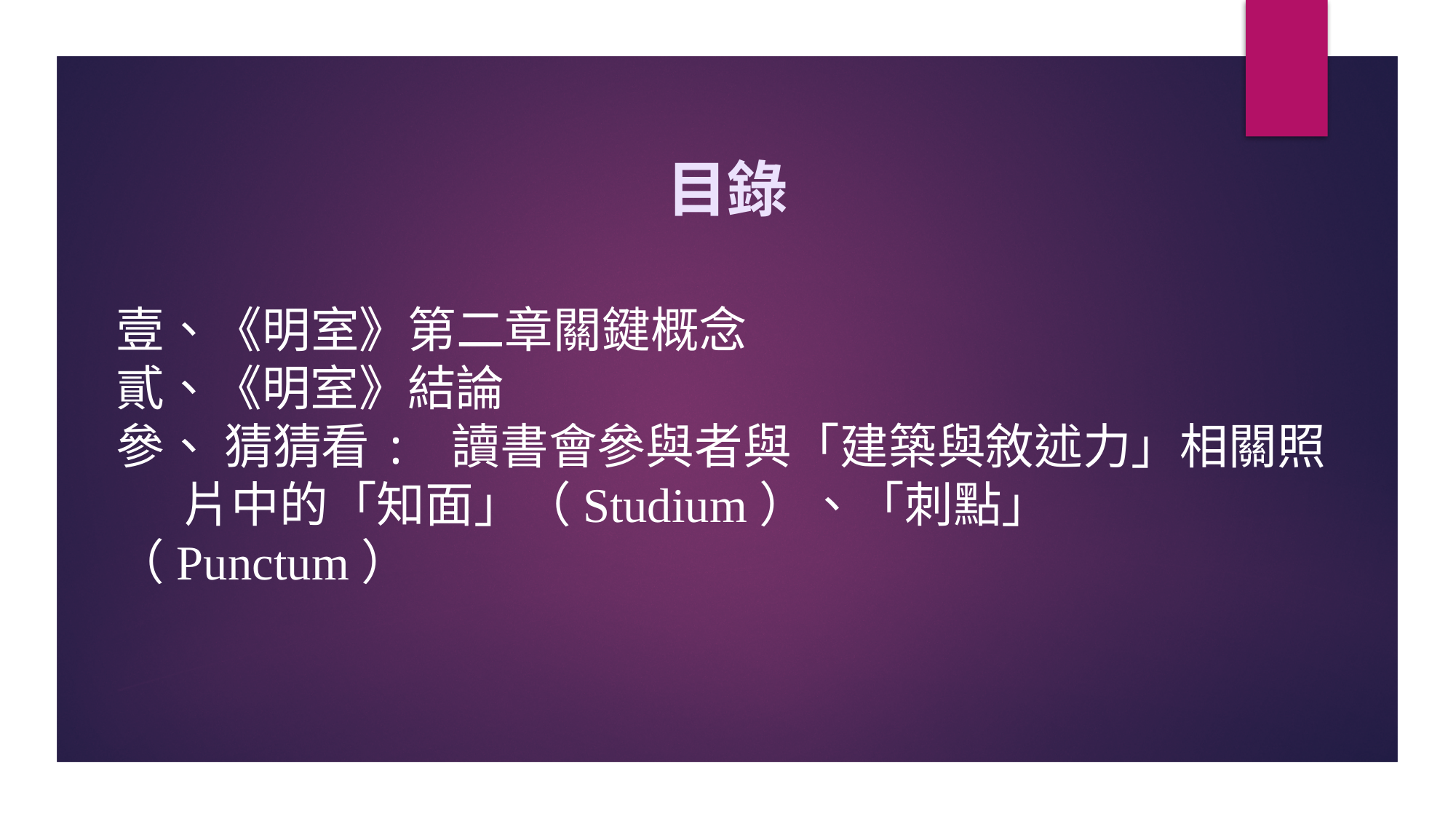

目錄
壹、《明室》第二章關鍵概念
貳、《明室》結論
參、 猜猜看: 讀書會參與者與「建築與敘述力」相關照
     片中的「知面」（Studium）、「刺點」（Punctum）